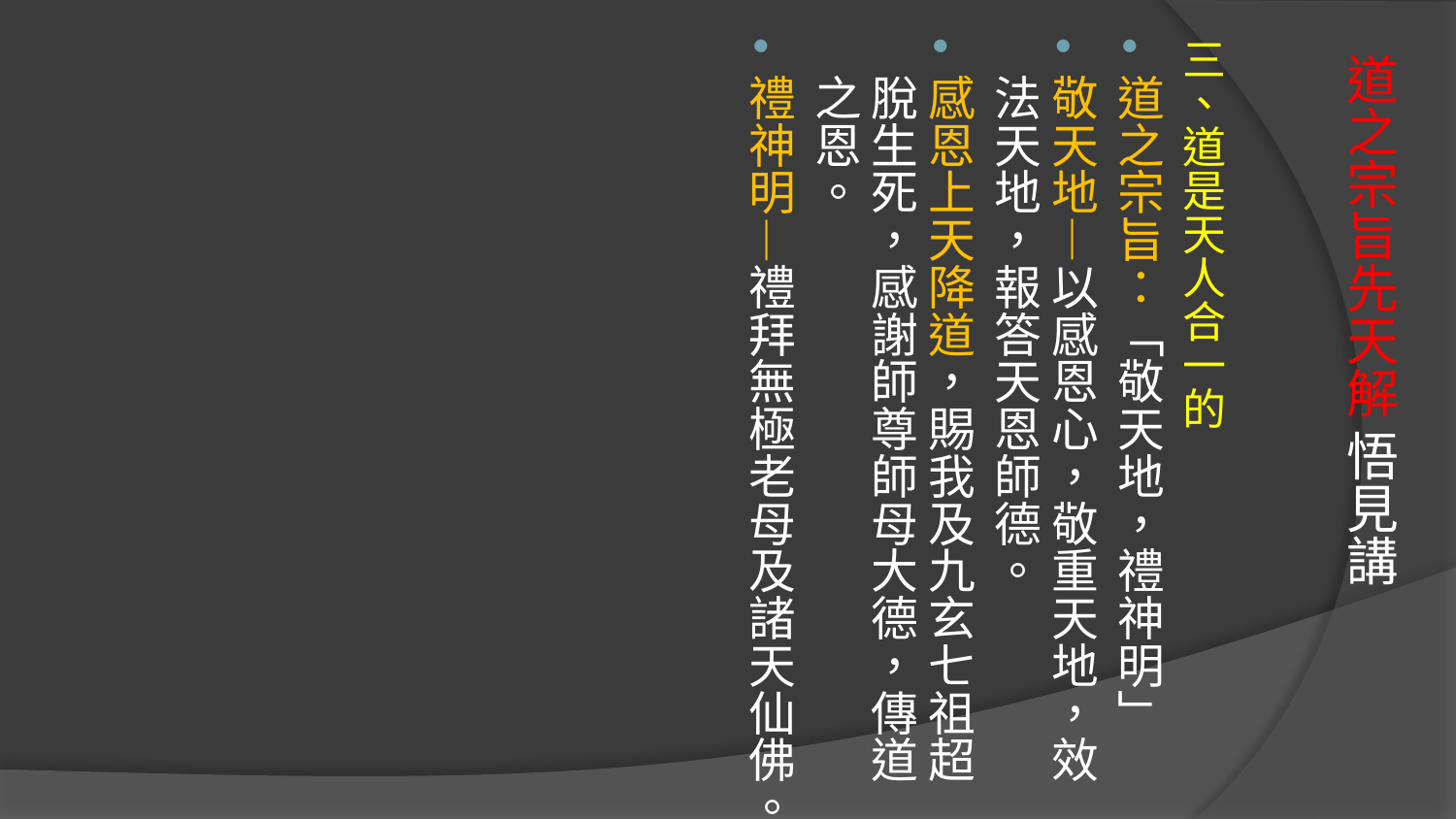

三、道是天人合一的
道之宗旨：「敬天地，禮神明」
敬天地—以感恩心，敬重天地，效法天地，報答天恩師德。
感恩上天降道，賜我及九玄七祖超脫生死，感謝師尊師母大德，傳道之恩。
禮神明—禮拜無極老母及諸天仙佛。

# 道之宗旨先天解 悟見講